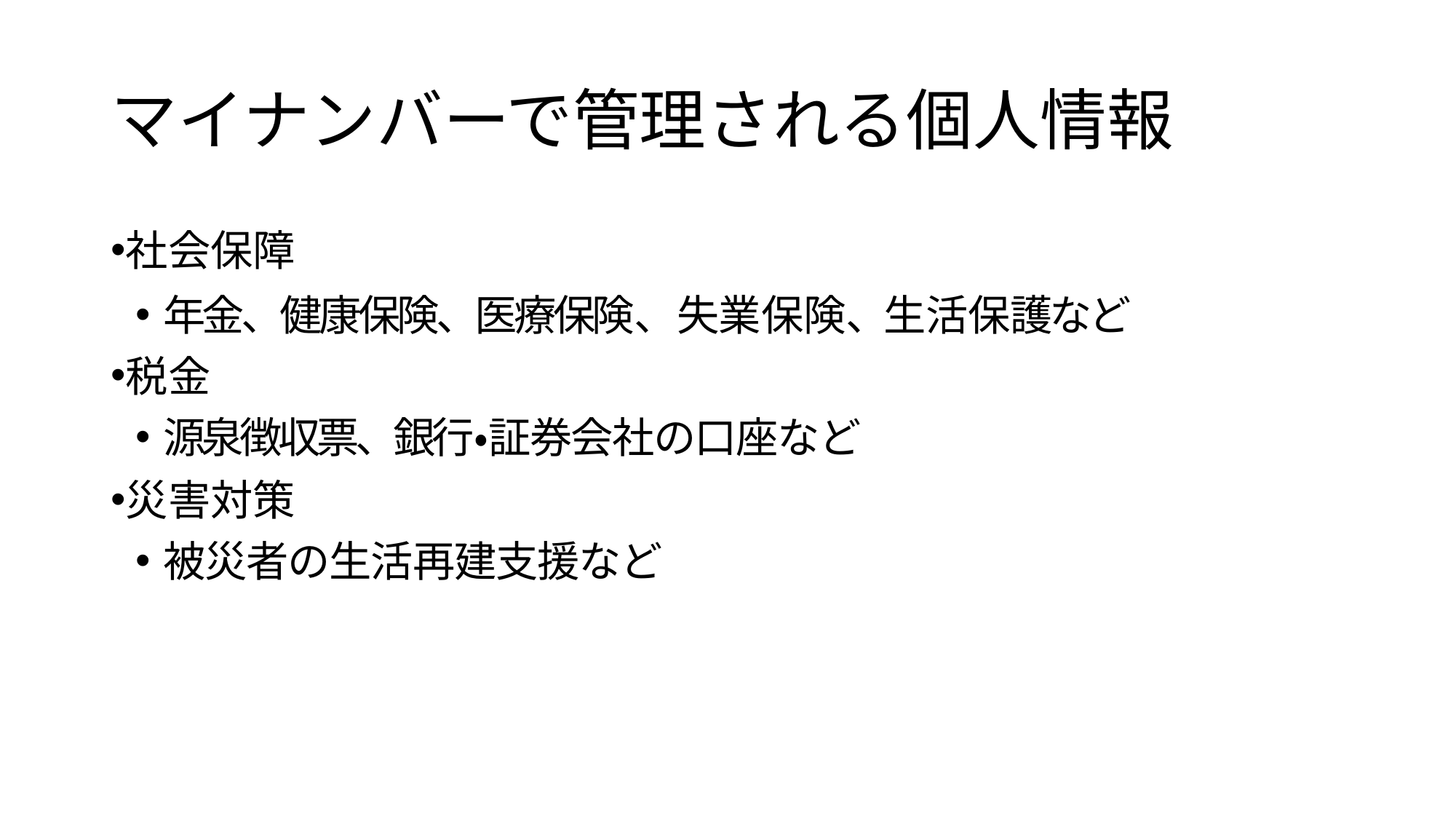

# マイナンバーで管理される個人情報
社会保障
年金、健康保険、医療保険、失業保険、生活保護など
税金
源泉徴収票、銀行・証券会社の口座など
災害対策
被災者の生活再建支援など